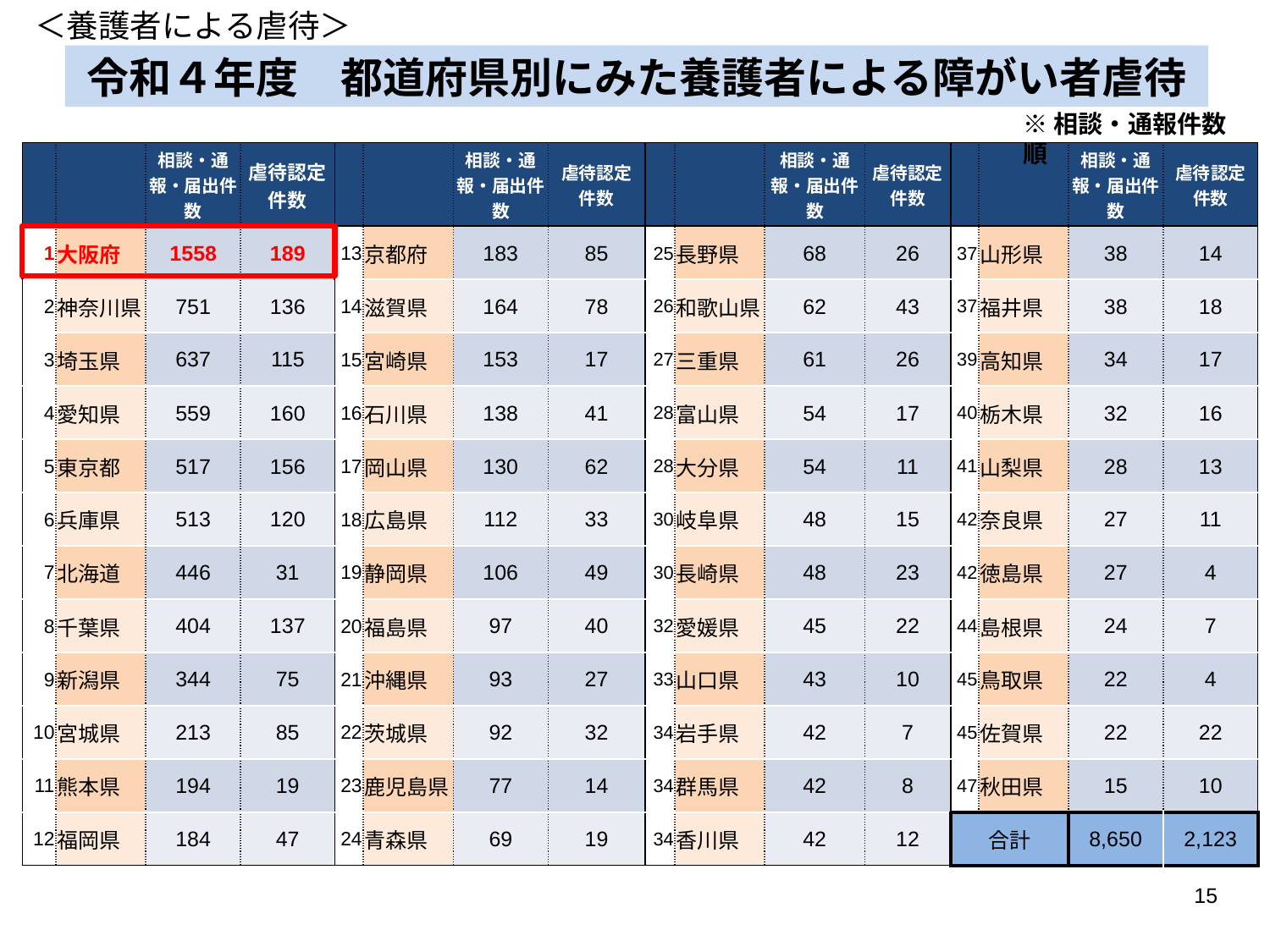

＜養護者による虐待＞
# 令和４年度　都道府県別にみた養護者による障がい者虐待
※相談・通報件数順
|  |  | 相談・通報・届出件数 | 虐待認定 件数 |  |  | 相談・通報・届出件数 | 虐待認定 件数 |  |  | 相談・通報・届出件数 | 虐待認定 件数 |  |  | 相談・通報・届出件数 | 虐待認定 件数 |
| --- | --- | --- | --- | --- | --- | --- | --- | --- | --- | --- | --- | --- | --- | --- | --- |
| 1 | 大阪府 | 1558 | 189 | 13 | 京都府 | 183 | 85 | 25 | 長野県 | 68 | 26 | 37 | 山形県 | 38 | 14 |
| 2 | 神奈川県 | 751 | 136 | 14 | 滋賀県 | 164 | 78 | 26 | 和歌山県 | 62 | 43 | 37 | 福井県 | 38 | 18 |
| 3 | 埼玉県 | 637 | 115 | 15 | 宮崎県 | 153 | 17 | 27 | 三重県 | 61 | 26 | 39 | 高知県 | 34 | 17 |
| 4 | 愛知県 | 559 | 160 | 16 | 石川県 | 138 | 41 | 28 | 富山県 | 54 | 17 | 40 | 栃木県 | 32 | 16 |
| 5 | 東京都 | 517 | 156 | 17 | 岡山県 | 130 | 62 | 28 | 大分県 | 54 | 11 | 41 | 山梨県 | 28 | 13 |
| 6 | 兵庫県 | 513 | 120 | 18 | 広島県 | 112 | 33 | 30 | 岐阜県 | 48 | 15 | 42 | 奈良県 | 27 | 11 |
| 7 | 北海道 | 446 | 31 | 19 | 静岡県 | 106 | 49 | 30 | 長崎県 | 48 | 23 | 42 | 徳島県 | 27 | 4 |
| 8 | 千葉県 | 404 | 137 | 20 | 福島県 | 97 | 40 | 32 | 愛媛県 | 45 | 22 | 44 | 島根県 | 24 | 7 |
| 9 | 新潟県 | 344 | 75 | 21 | 沖縄県 | 93 | 27 | 33 | 山口県 | 43 | 10 | 45 | 鳥取県 | 22 | 4 |
| 10 | 宮城県 | 213 | 85 | 22 | 茨城県 | 92 | 32 | 34 | 岩手県 | 42 | 7 | 45 | 佐賀県 | 22 | 22 |
| 11 | 熊本県 | 194 | 19 | 23 | 鹿児島県 | 77 | 14 | 34 | 群馬県 | 42 | 8 | 47 | 秋田県 | 15 | 10 |
| 12 | 福岡県 | 184 | 47 | 24 | 青森県 | 69 | 19 | 34 | 香川県 | 42 | 12 | 合計 |  | 8,650 | 2,123 |

15